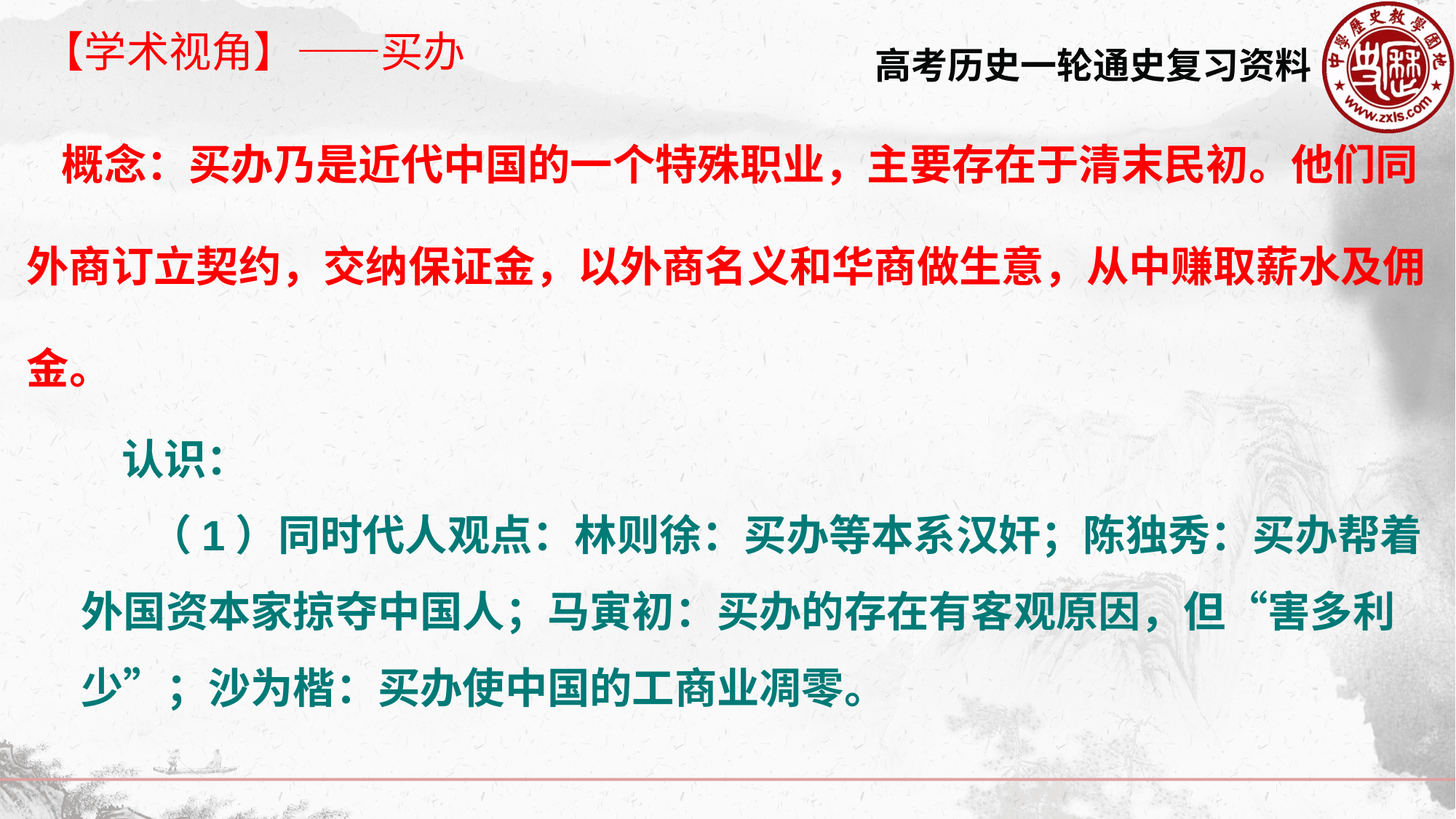

【学术视角】——买办
    概念：买办乃是近代中国的一个特殊职业，主要存在于清末民初。他们同外商订立契约，交纳保证金，以外商名义和华商做生意，从中赚取薪水及佣金。
    认识：
      （1）同时代人观点：林则徐：买办等本系汉奸；陈独秀：买办帮着外国资本家掠夺中国人；马寅初：买办的存在有客观原因，但“害多利少”；沙为楷：买办使中国的工商业凋零。